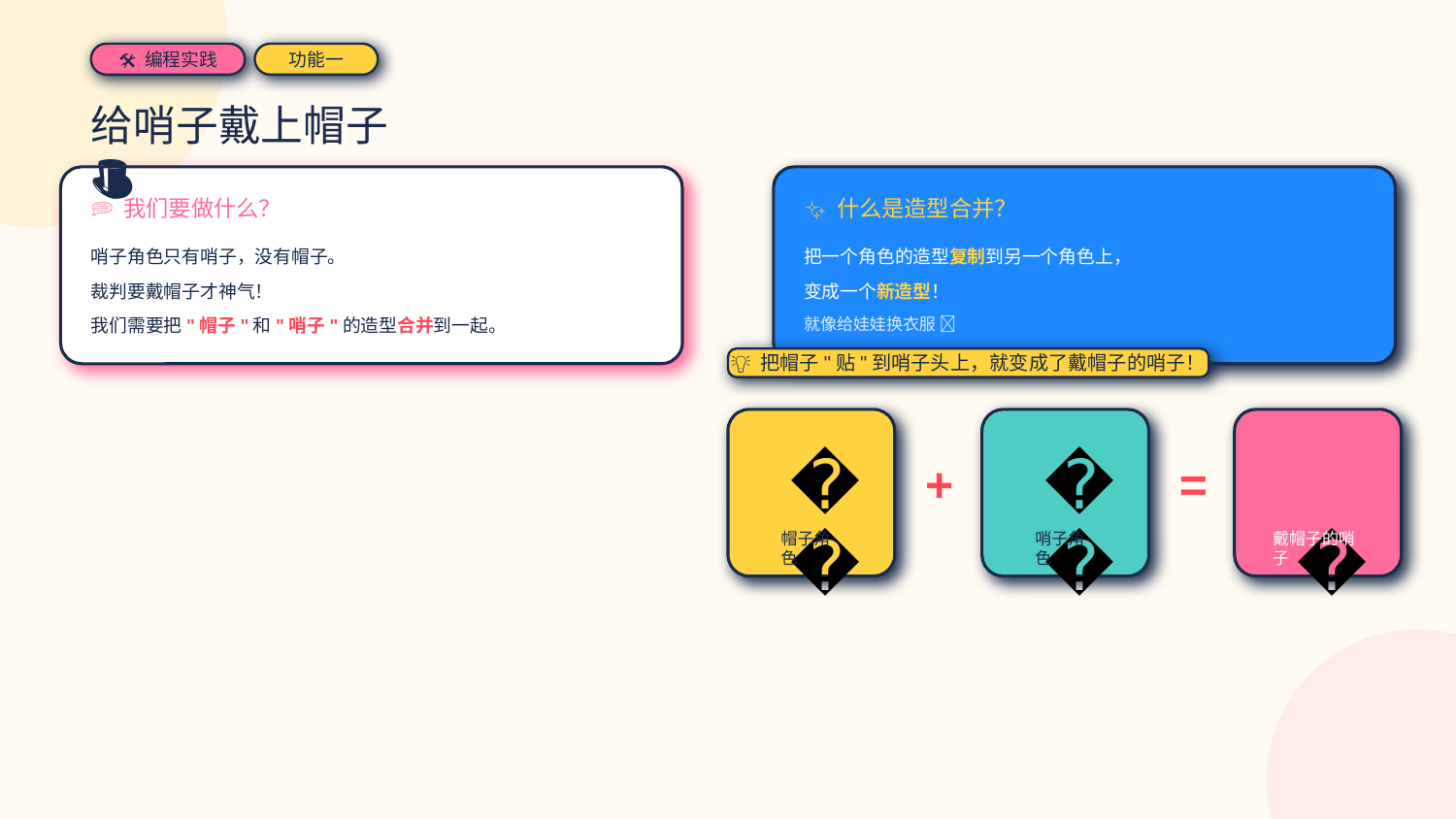

🛠 编程实践
功能一
给哨子戴上帽子 🎩

💭 我们要做什么？
✨ 什么是造型合并？
哨子角色只有哨子，没有帽子。
裁判要戴帽子才神气！
我们需要把"帽子"和"哨子"的造型合并到一起。
把一个角色的造型复制到另一个角色上，
变成一个新造型！
就像给娃娃换衣服 🧸
💡 把帽子"贴"到哨子头上，就变成了戴帽子的哨子！

🎩
🔔
🏃
+
=
帽子角色
哨子角色
戴帽子的哨子